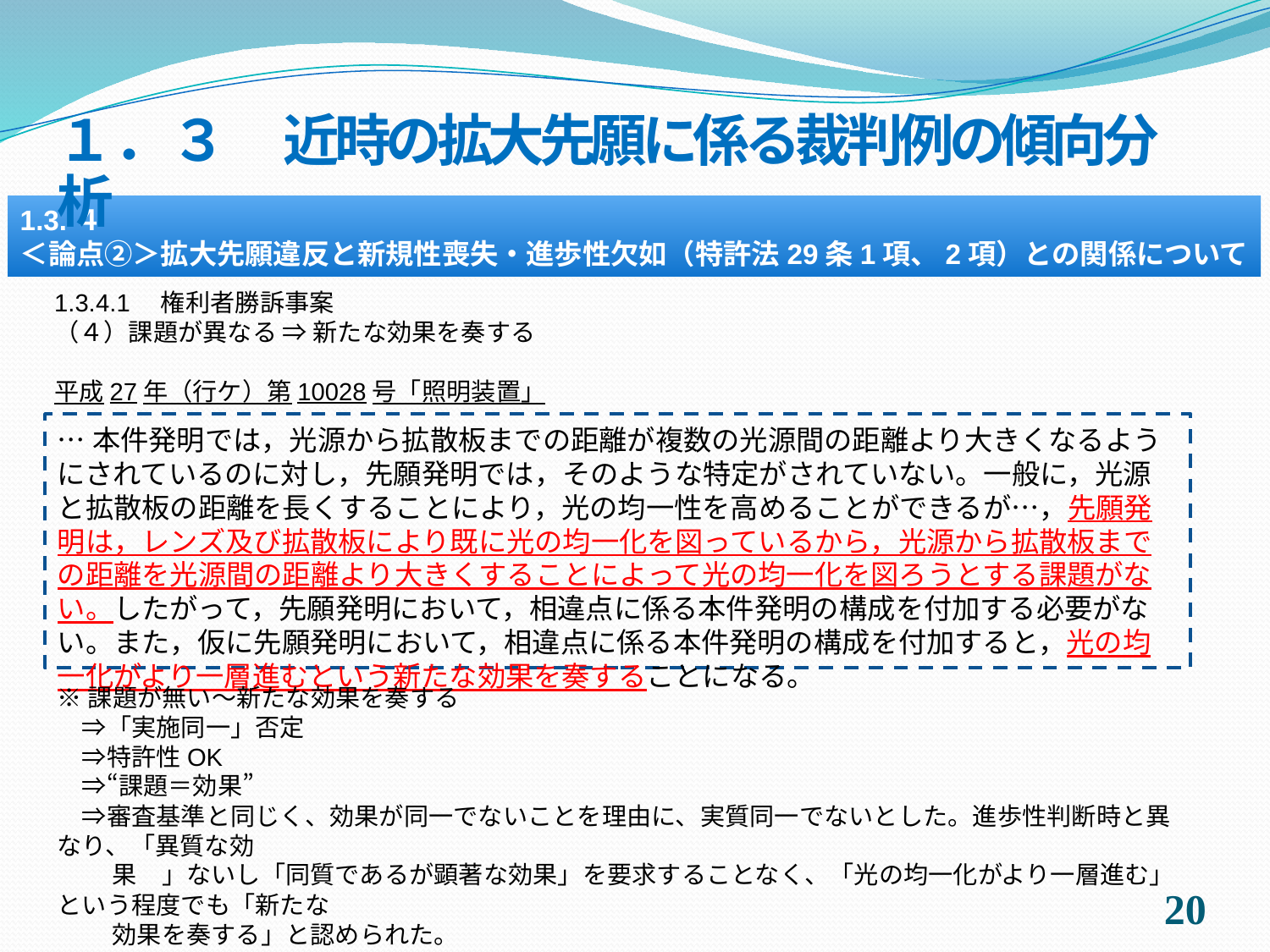

１．３　近時の拡大先願に係る裁判例の傾向分析
1.3.４
＜論点②＞拡大先願違反と新規性喪失・進歩性欠如（特許法29条1項、2項）との関係について
1.3.4.1　権利者勝訴事案
（４）課題が異なる ⇒ 新たな効果を奏する

平成27年（行ケ）第10028号「照明装置」

…本件発明では，光源から拡散板までの距離が複数の光源間の距離より大きくなるようにされているのに対し，先願発明では，そのような特定がされていない。一般に，光源と拡散板の距離を長くすることにより，光の均一性を高めることができるが…，先願発明は，レンズ及び拡散板により既に光の均一化を図っているから，光源から拡散板までの距離を光源間の距離より大きくすることによって光の均一化を図ろうとする課題がない。したがって，先願発明において，相違点に係る本件発明の構成を付加する必要がない。また，仮に先願発明において，相違点に係る本件発明の構成を付加すると，光の均一化がより一層進むという新たな効果を奏することになる。
※課題が無い～新たな効果を奏する
　⇒「実施同一」否定
　⇒特許性OK
　⇒“課題＝効果”
　⇒審査基準と同じく、効果が同一でないことを理由に、実質同一でないとした。進歩性判断時と異なり、「異質な効
　　 果　」ないし「同質であるが顕著な効果」を要求することなく、「光の均一化がより一層進む」という程度でも「新たな
　　 効果を奏する」と認められた。

20